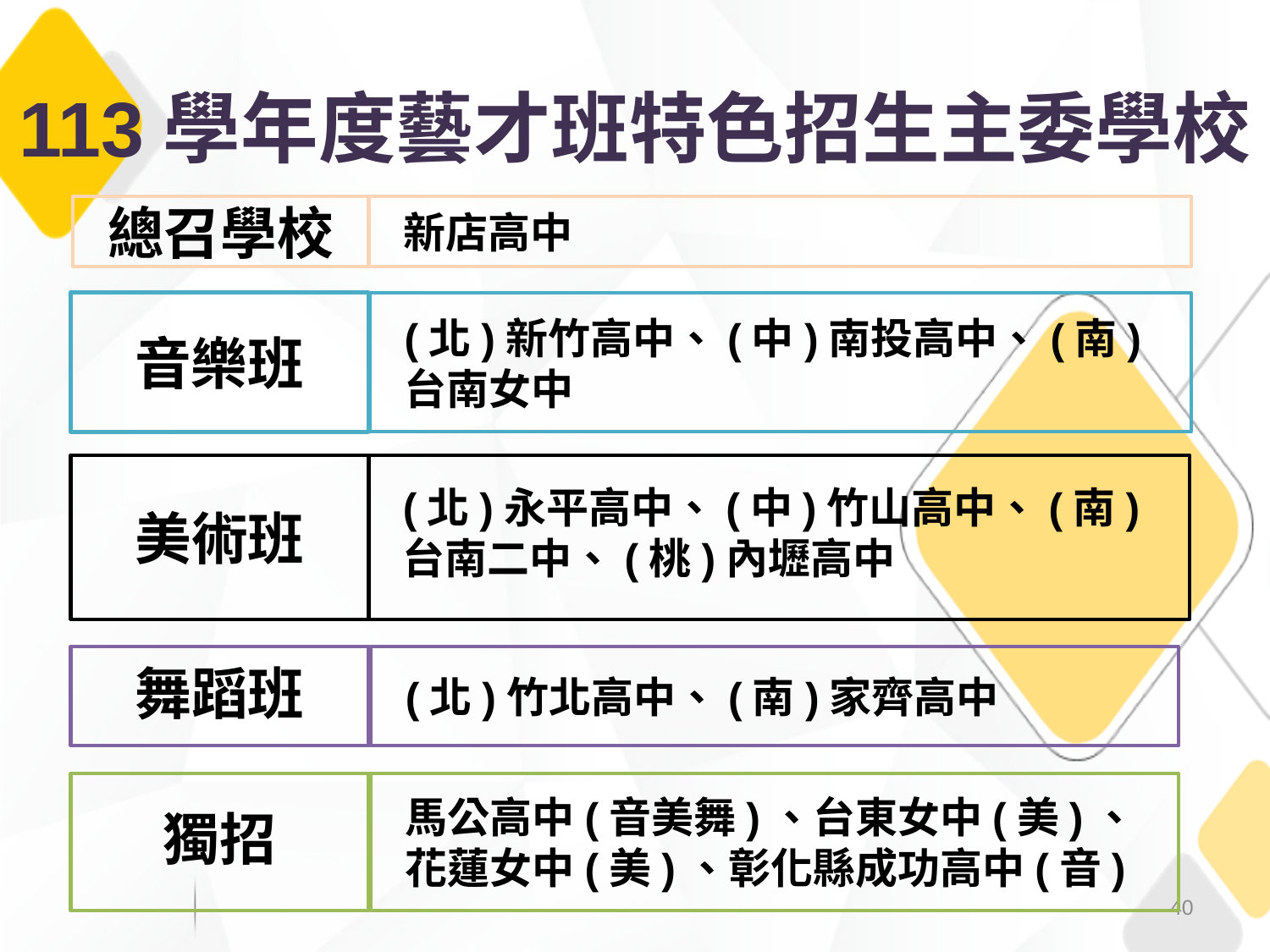

# 113學年度藝才班特色招生主委學校
新店高中
總召學校
音樂班
(北)新竹高中、(中)南投高中、(南)台南女中
美術班
(北)永平高中、(中)竹山高中、(南)台南二中、(桃)內壢高中
舞蹈班
(北)竹北高中、(南)家齊高中
獨招
馬公高中(音美舞)、台東女中(美)、花蓮女中(美)、彰化縣成功高中(音)
40